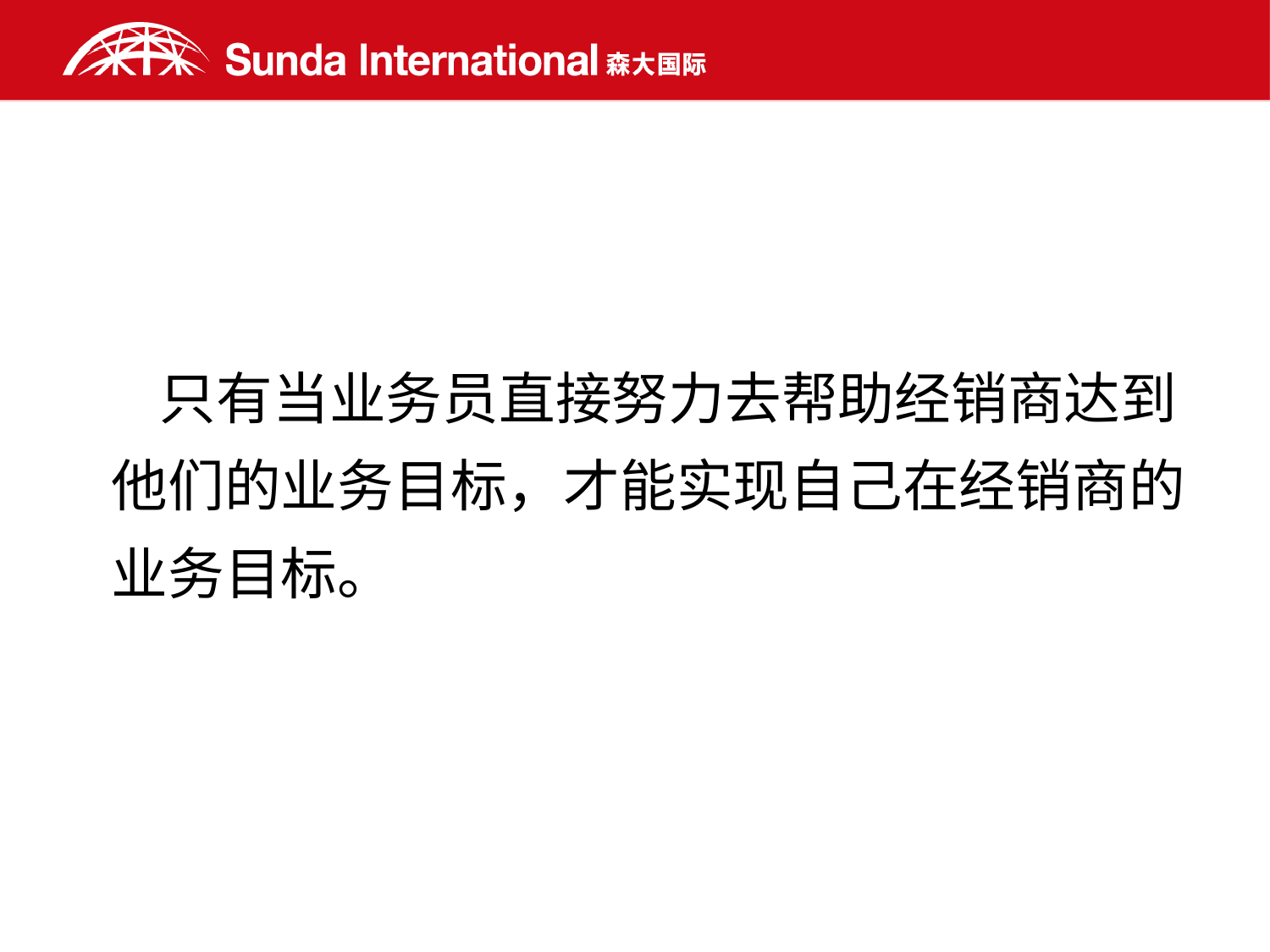

只有当业务员直接努力去帮助经销商达到他们的业务目标，才能实现自己在经销商的业务目标。